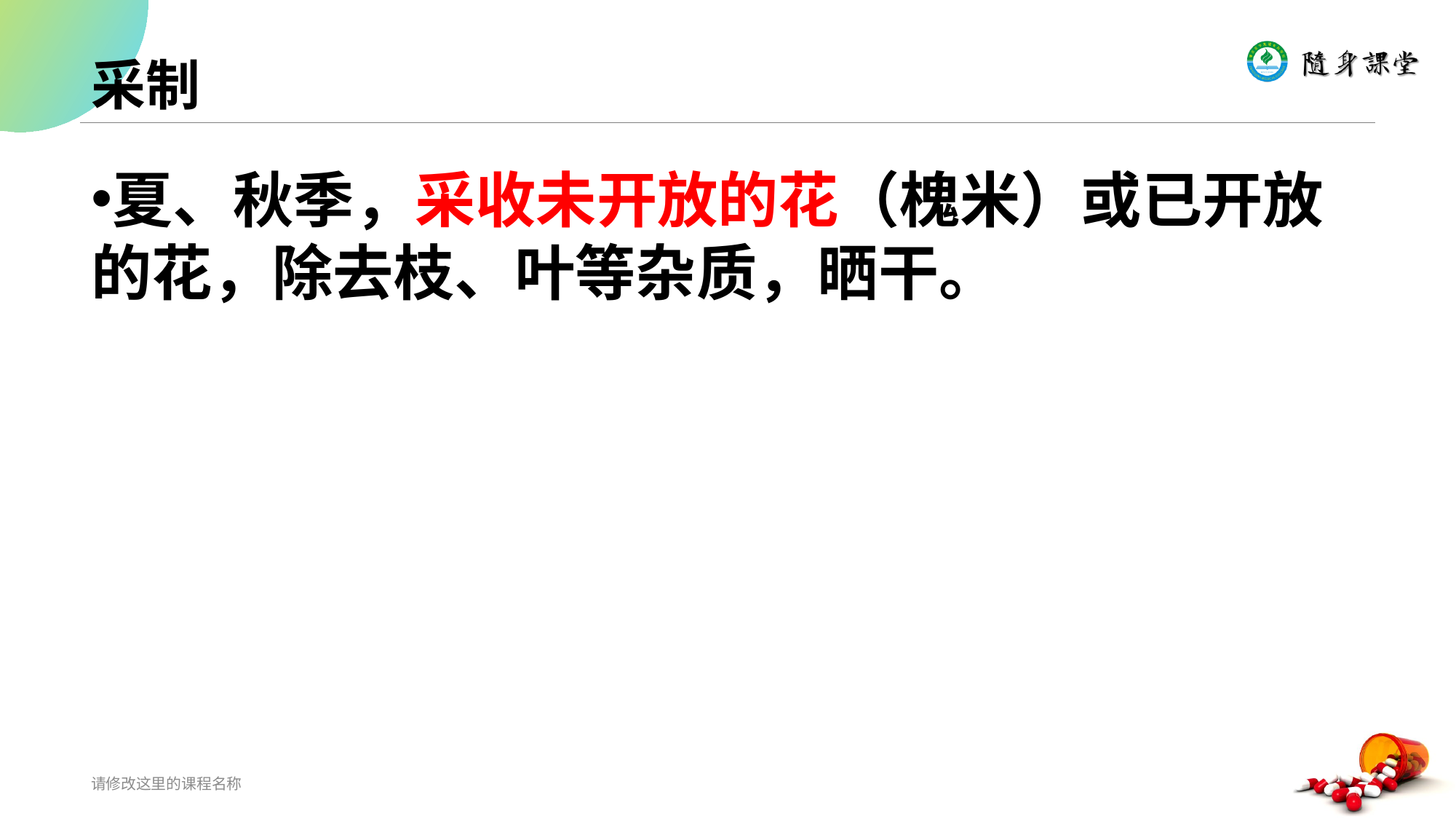

# 采制
夏、秋季，采收未开放的花（槐米）或已开放的花，除去枝、叶等杂质，晒干。

请修改这里的课程名称
6